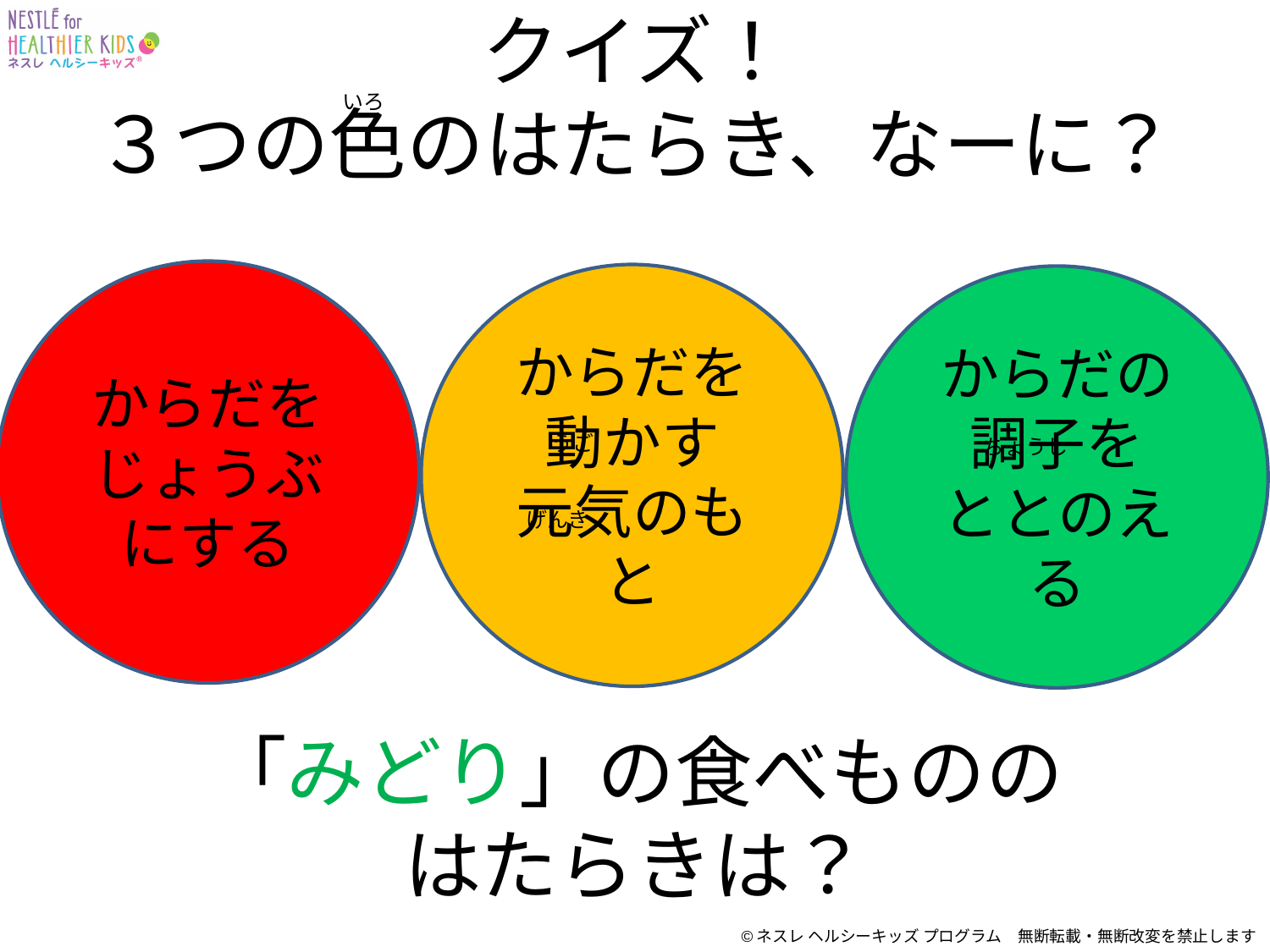

# クイズ！ ３つの色のはたらき、なーに？

いろ
からだを
じょうぶ
にする
からだを
動かす
元気のもと
からだの
調子を
ととのえる
ちょうし
きいろ
みどりは？
あか
   　うご

  げんき
「みどり」の食べものの
はたらきは？